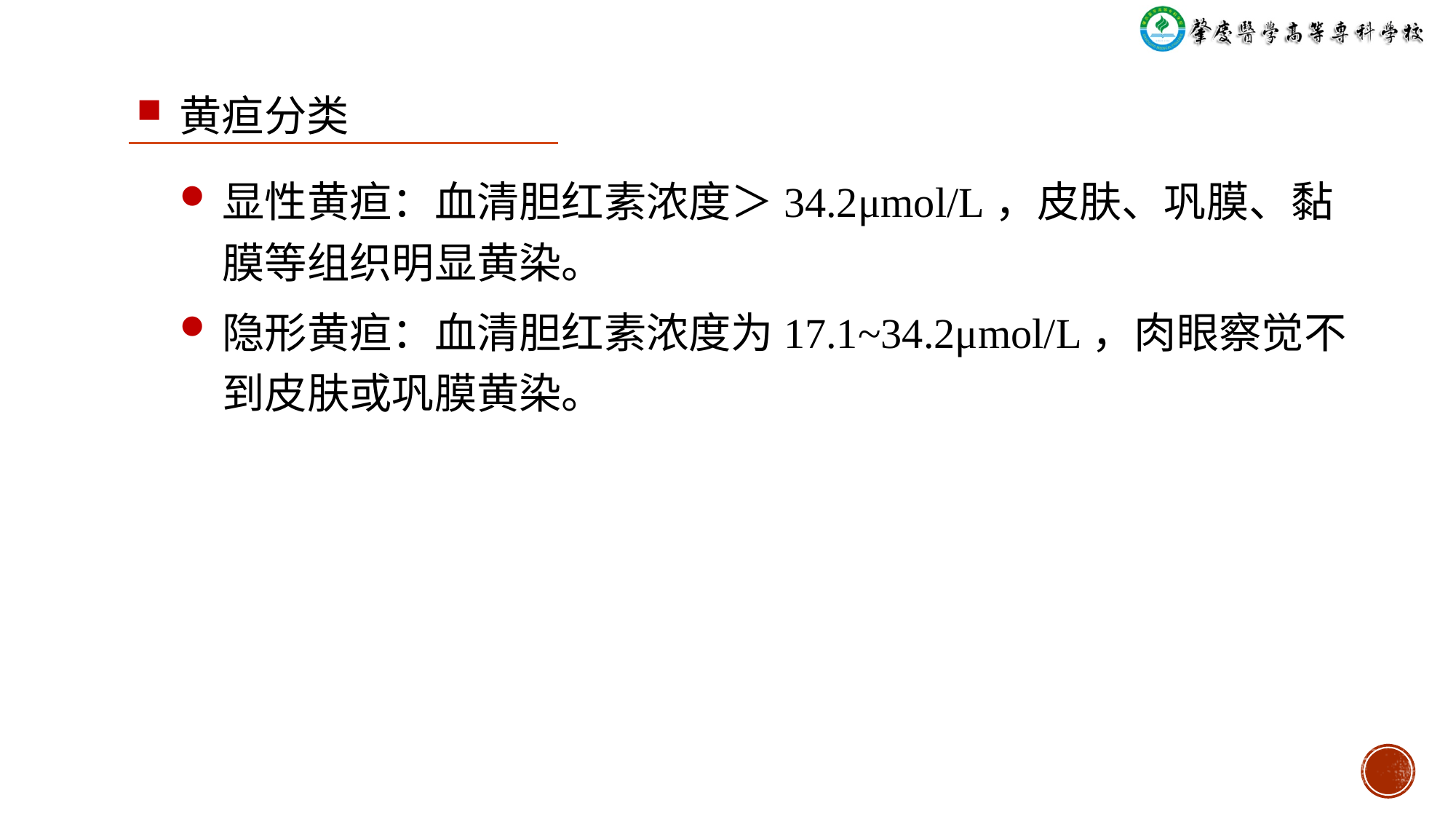

黄疸分类
显性黄疸：血清胆红素浓度＞34.2μmol/L，皮肤、巩膜、黏膜等组织明显黄染。
隐形黄疸：血清胆红素浓度为17.1~34.2μmol/L，肉眼察觉不到皮肤或巩膜黄染。